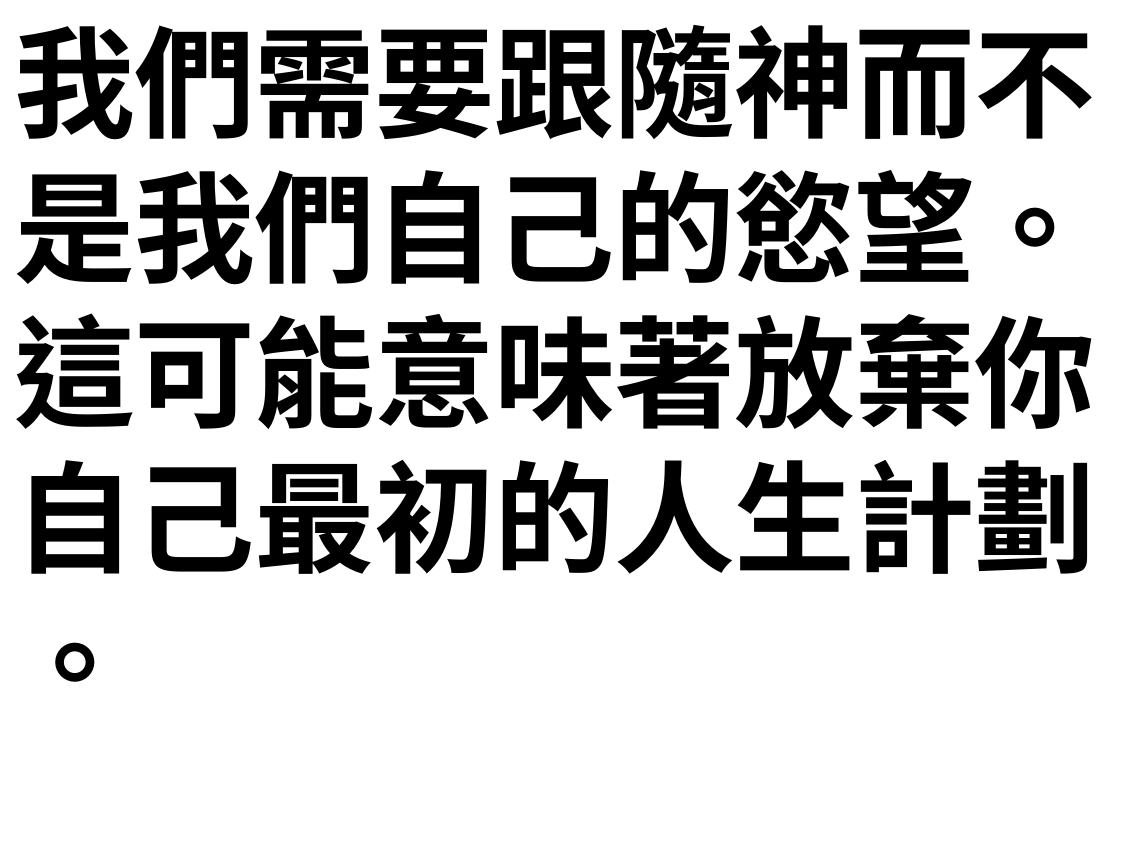

我們需要跟隨神而不是我們自己的慾望。這可能意味著放棄你自己最初的人生計劃
。